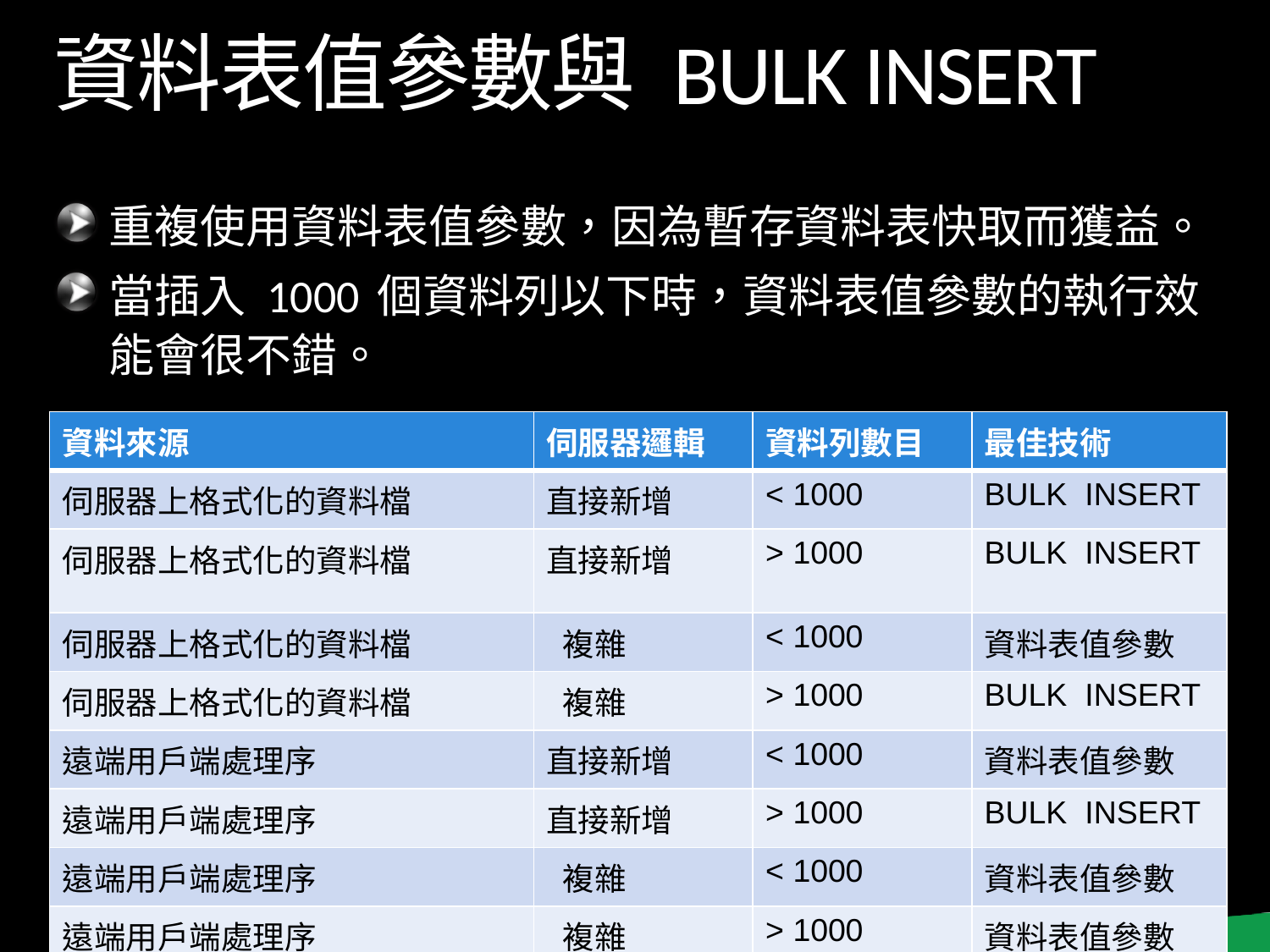

# 資料表值參數與 BULK INSERT
重複使用資料表值參數，因為暫存資料表快取而獲益。
當插入 1000 個資料列以下時，資料表值參數的執行效能會很不錯。
| 資料來源 | 伺服器邏輯 | 資料列數目 | 最佳技術 |
| --- | --- | --- | --- |
| 伺服器上格式化的資料檔 | 直接新增 | < 1000 | BULK INSERT |
| 伺服器上格式化的資料檔 | 直接新增 | > 1000 | BULK INSERT |
| 伺服器上格式化的資料檔 | 複雜 | < 1000 | 資料表值參數 |
| 伺服器上格式化的資料檔 | 複雜 | > 1000 | BULK INSERT |
| 遠端用戶端處理序 | 直接新增 | < 1000 | 資料表值參數 |
| 遠端用戶端處理序 | 直接新增 | > 1000 | BULK INSERT |
| 遠端用戶端處理序 | 複雜 | < 1000 | 資料表值參數 |
| 遠端用戶端處理序 | 複雜 | > 1000 | 資料表值參數 |